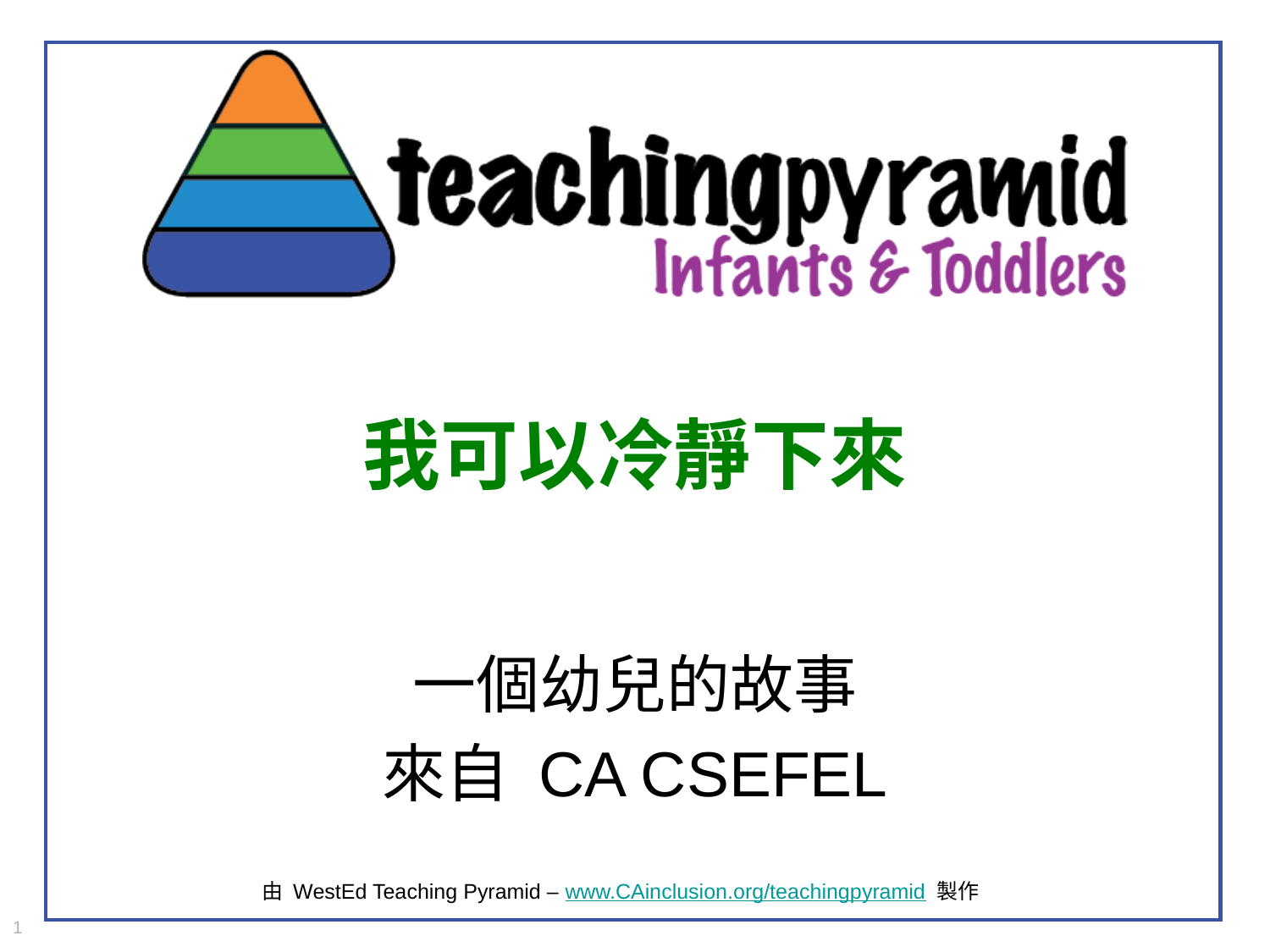

# 我可以冷靜下來
一個幼兒的故事
來自 CA CSEFEL
由 WestEd Teaching Pyramid – www.CAinclusion.org/teachingpyramid 製作
1